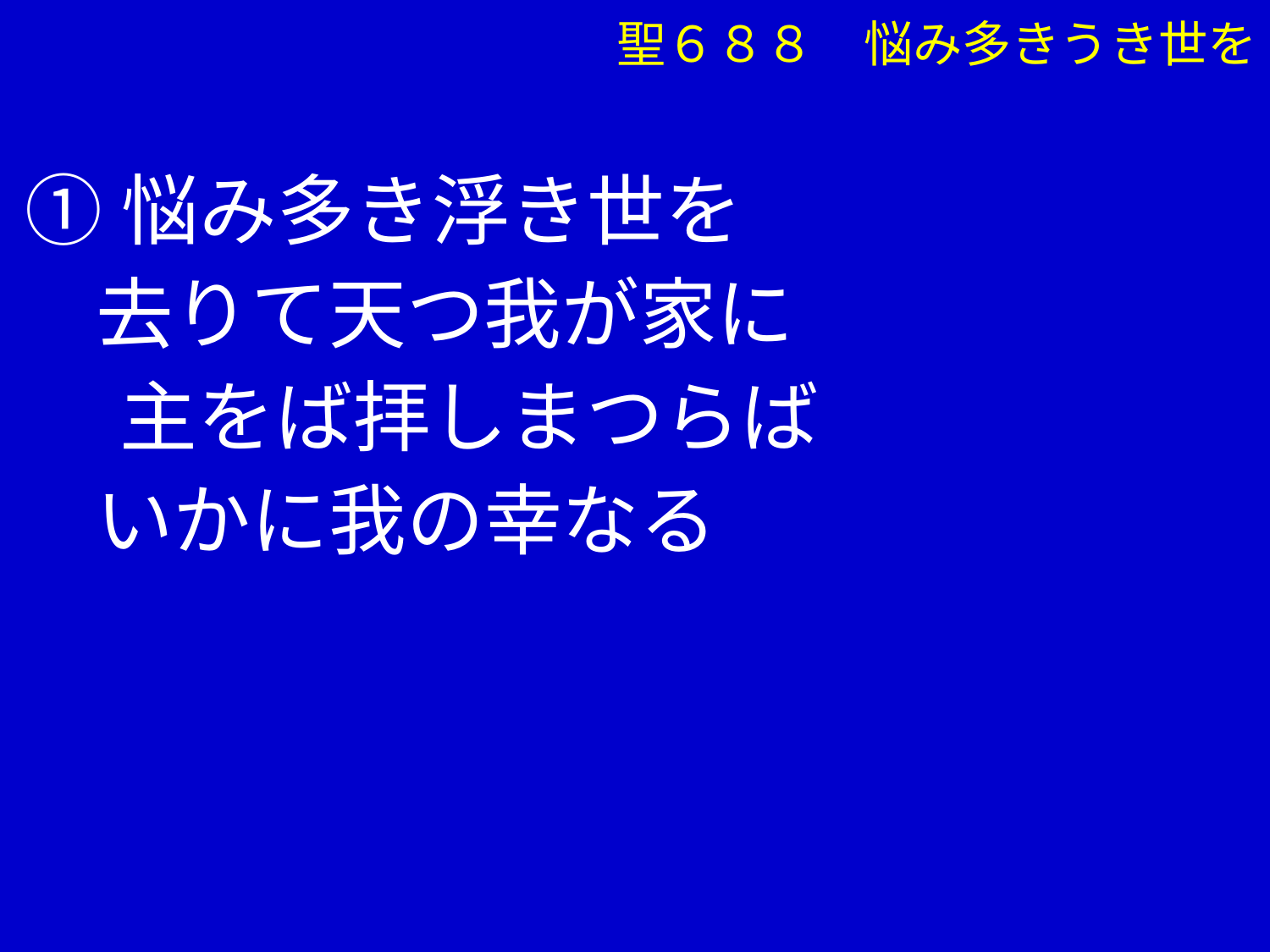

聖６８８　悩み多きうき世を
①悩み多き浮き世を
   去りて天つ我が家に
　 主をば拝しまつらば
   いかに我の幸なる